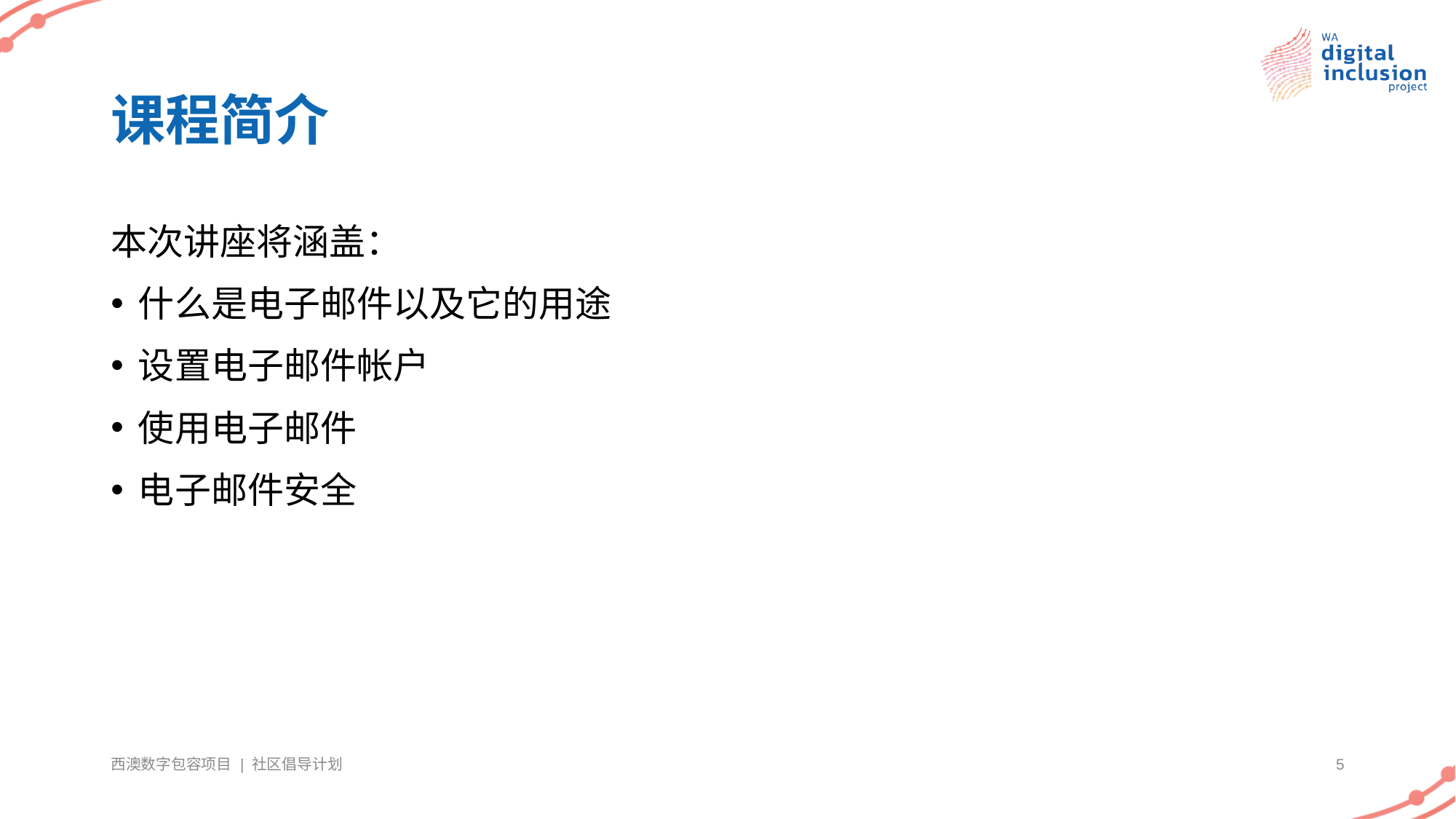

# 课程简介
本次讲座将涵盖：
什么是电子邮件以及它的用途
设置电子邮件帐户
使用电子邮件
电子邮件安全

西澳数字包容项目 | 社区倡导计划
5